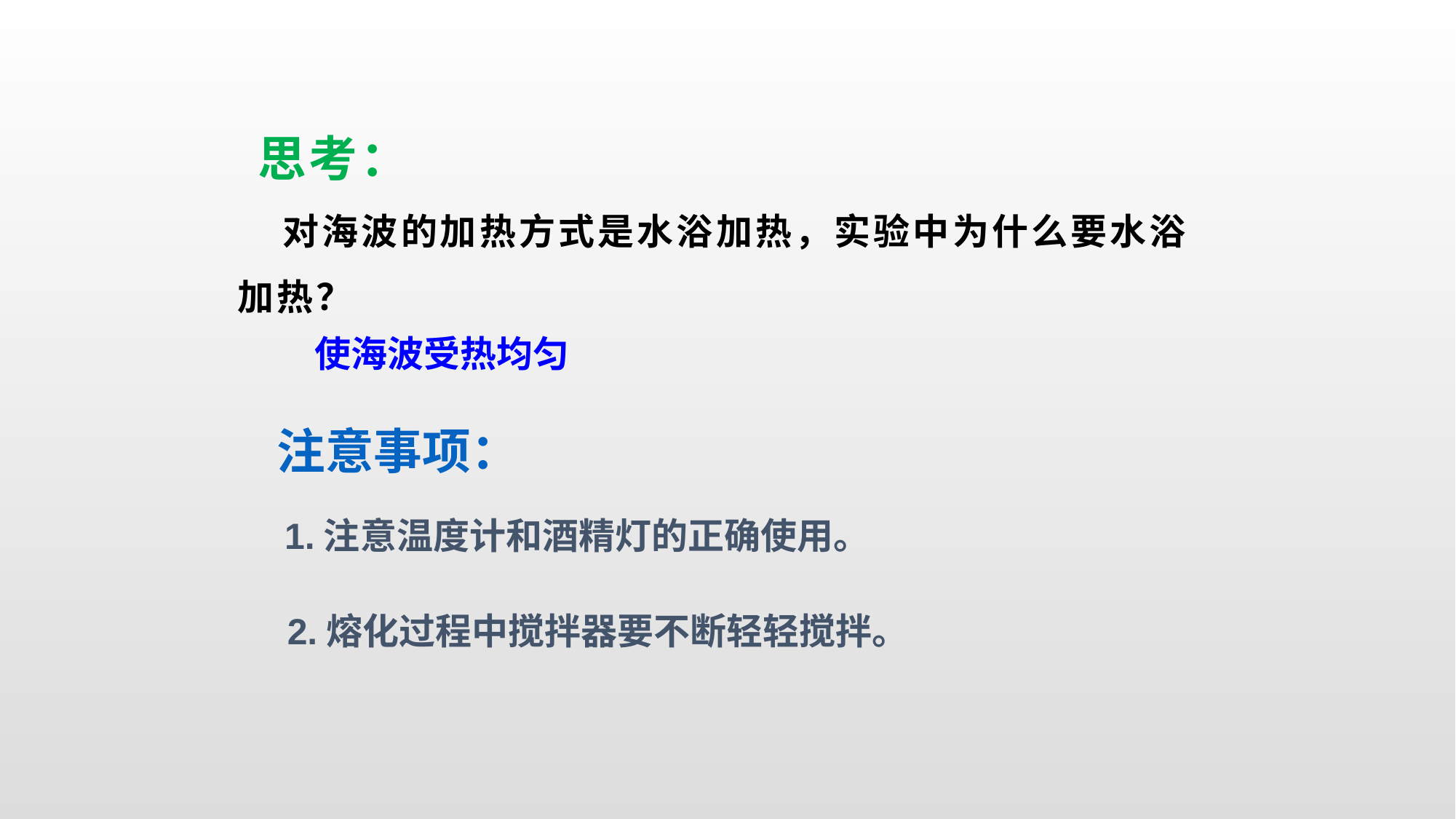

# 思考： 对海波的加热方式是水浴加热，实验中为什么要水浴加热？
使海波受热均匀
注意事项：
1.注意温度计和酒精灯的正确使用。
 2.熔化过程中搅拌器要不断轻轻搅拌。